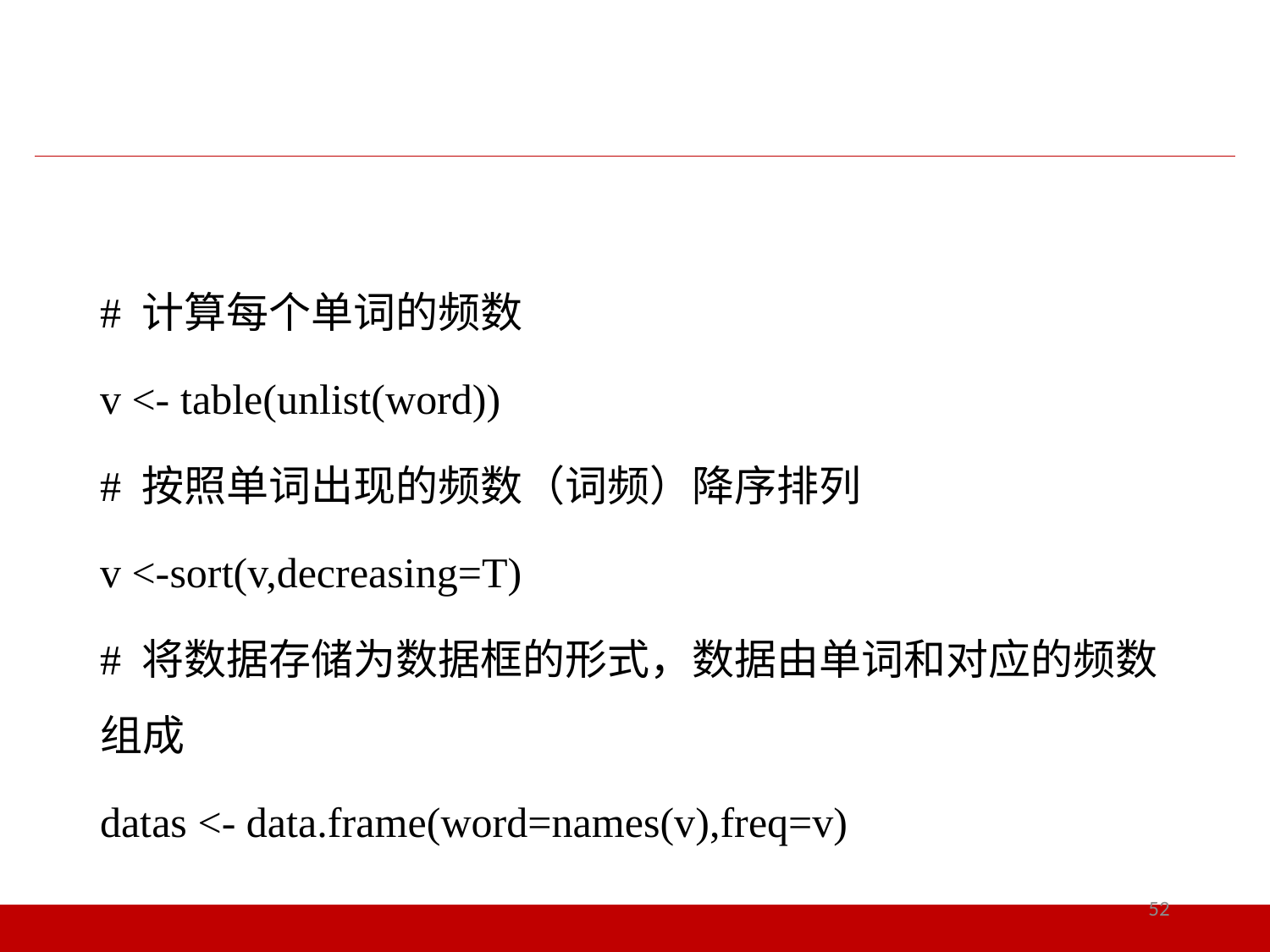

#
# 计算每个单词的频数
v <- table(unlist(word))
# 按照单词出现的频数（词频）降序排列
v <-sort(v,decreasing=T)
# 将数据存储为数据框的形式，数据由单词和对应的频数组成
datas <- data.frame(word=names(v),freq=v)

52